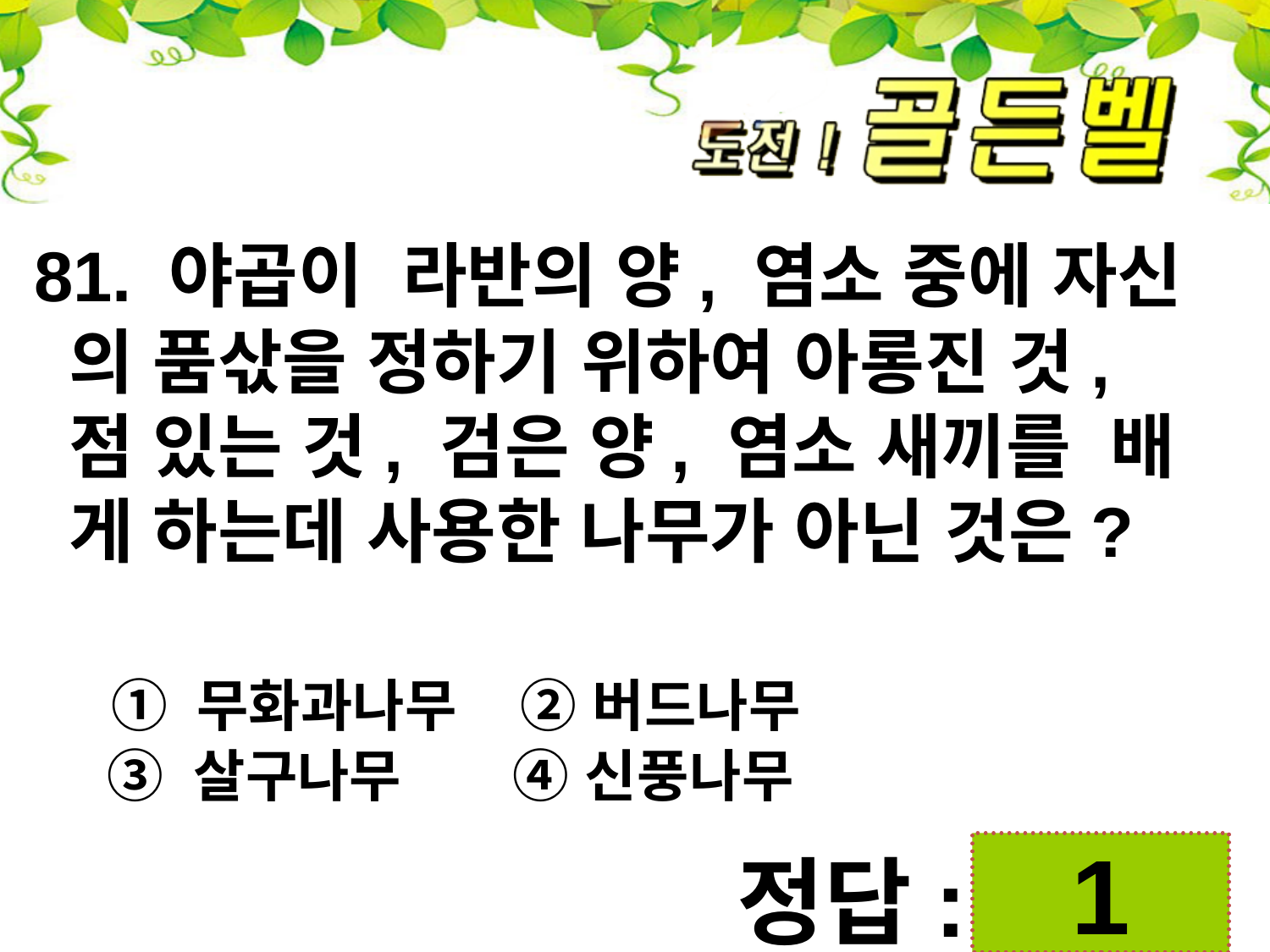

81. 야곱이  라반의 양, 염소 중에 자신
  의 품삯을 정하기 위하여 아롱진 것,
  점 있는 것, 검은 양, 염소 새끼를  배
  게 하는데 사용한 나무가 아닌 것은?

     ① 무화과나무    ② 버드나무
      ③ 살구나무       ④ 신풍나무
 1
정답: